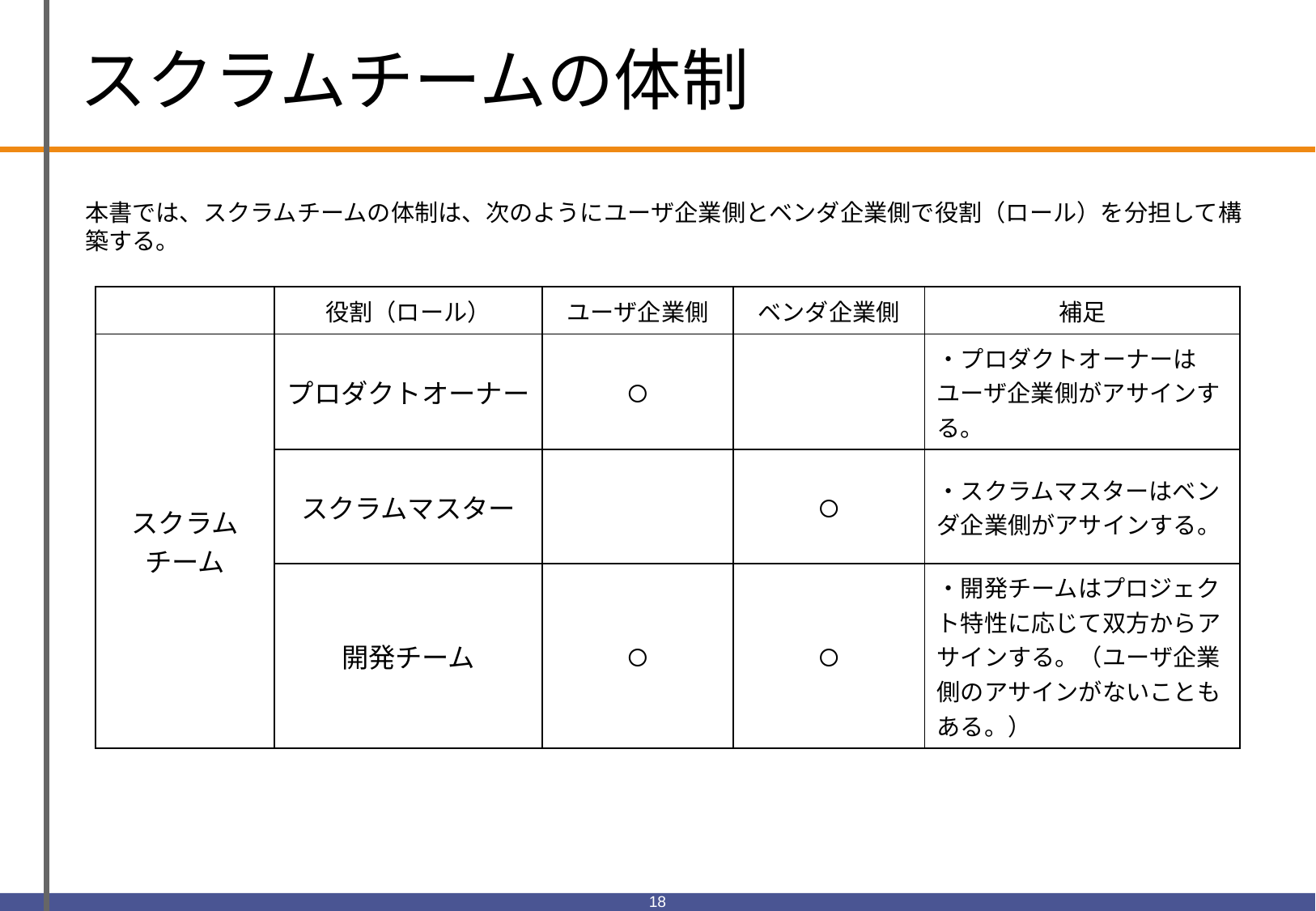

# スクラムチームの体制
本書では、スクラムチームの体制は、次のようにユーザ企業側とベンダ企業側で役割（ロール）を分担して構築する。
|  | 役割（ロール） | ユーザ企業側 | ベンダ企業側 | 補足 |
| --- | --- | --- | --- | --- |
| スクラムチーム | プロダクトオーナー | ○ |  | ・プロダクトオーナーはユーザ企業側がアサインする。 |
|  | スクラムマスター |  | ○ | ・スクラムマスターはベンダ企業側がアサインする。 |
|  | 開発チーム | ○ | ○ | ・開発チームはプロジェクト特性に応じて双方からアサインする。（ユーザ企業側のアサインがないこともある。） |
18